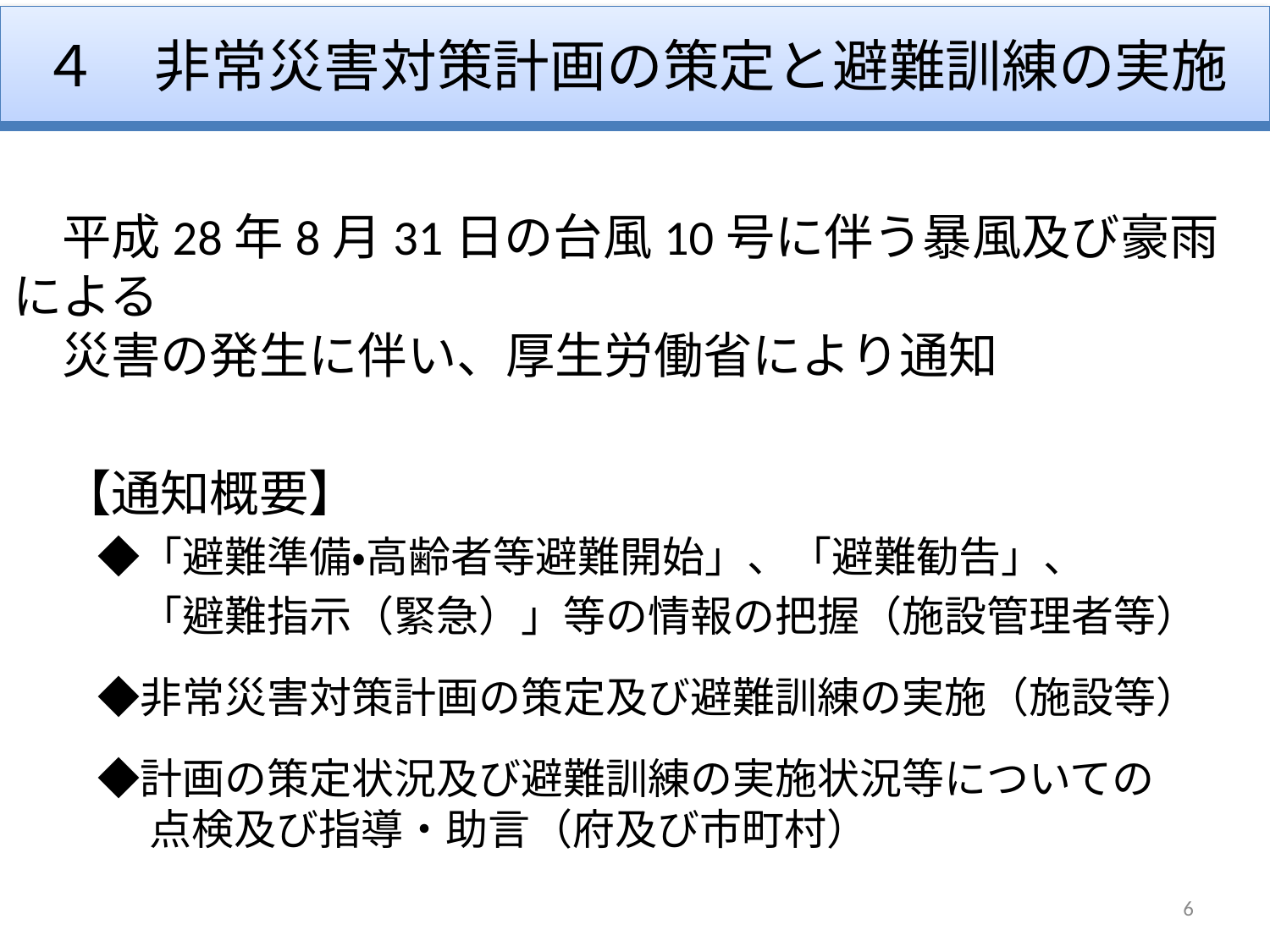

# ４　非常災害対策計画の策定と避難訓練の実施
　平成28年8月31日の台風10号に伴う暴風及び豪雨による
　災害の発生に伴い、厚生労働省により通知

　【通知概要】
　　◆「避難準備・高齢者等避難開始」、「避難勧告」、
　　　「避難指示（緊急）」等の情報の把握（施設管理者等）

　　◆非常災害対策計画の策定及び避難訓練の実施（施設等）

　　◆計画の策定状況及び避難訓練の実施状況等についての
　　　 点検及び指導・助言（府及び市町村）
6